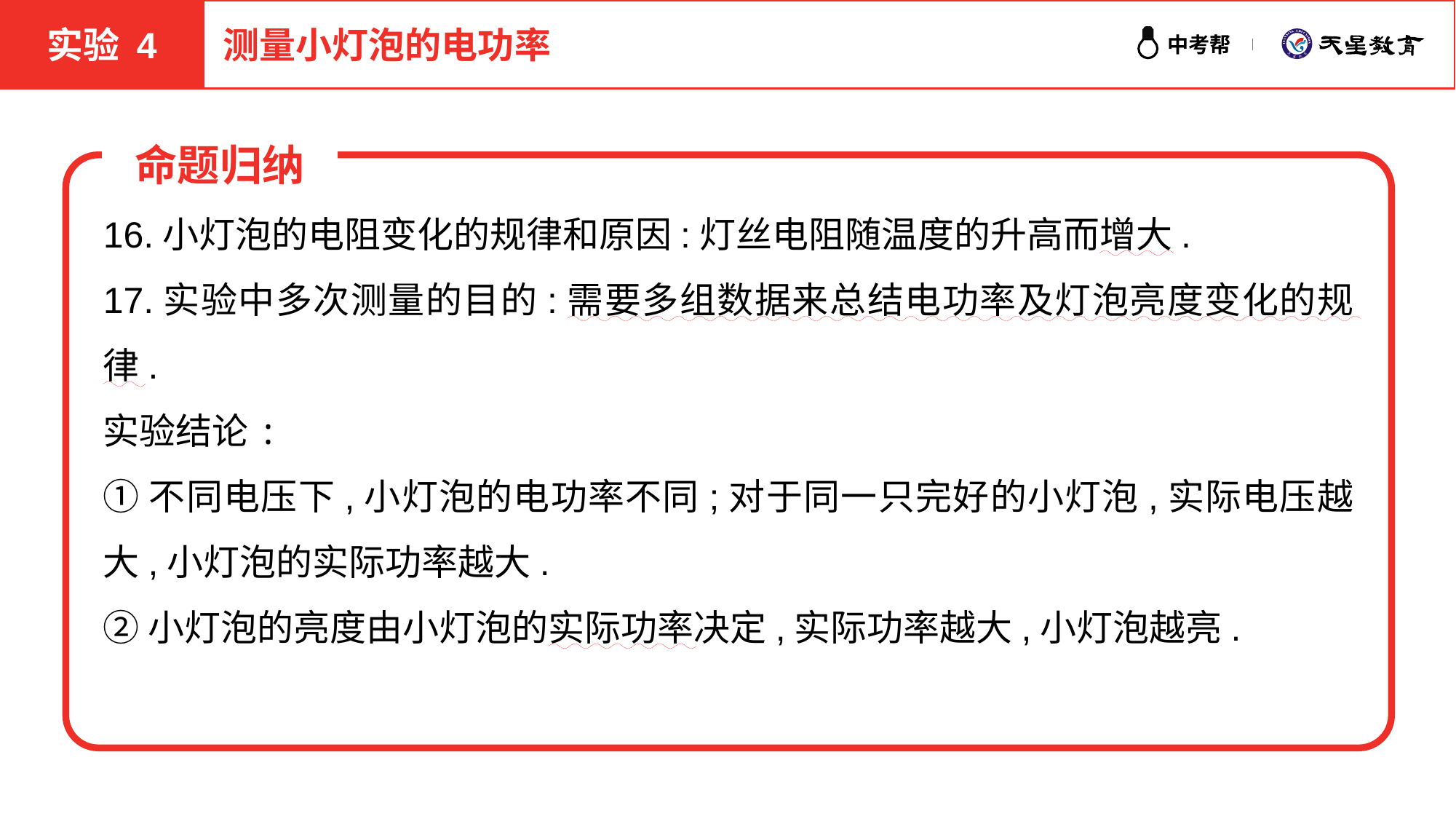

实验 4
测量小灯泡的电功率
命题归纳

16.小灯泡的电阻变化的规律和原因:灯丝电阻随温度的升高而增大.
17.实验中多次测量的目的:需要多组数据来总结电功率及灯泡亮度变化的规律.
实验结论:
①不同电压下,小灯泡的电功率不同;对于同一只完好的小灯泡,实际电压越大,小灯泡的实际功率越大.
②小灯泡的亮度由小灯泡的实际功率决定,实际功率越大,小灯泡越亮.